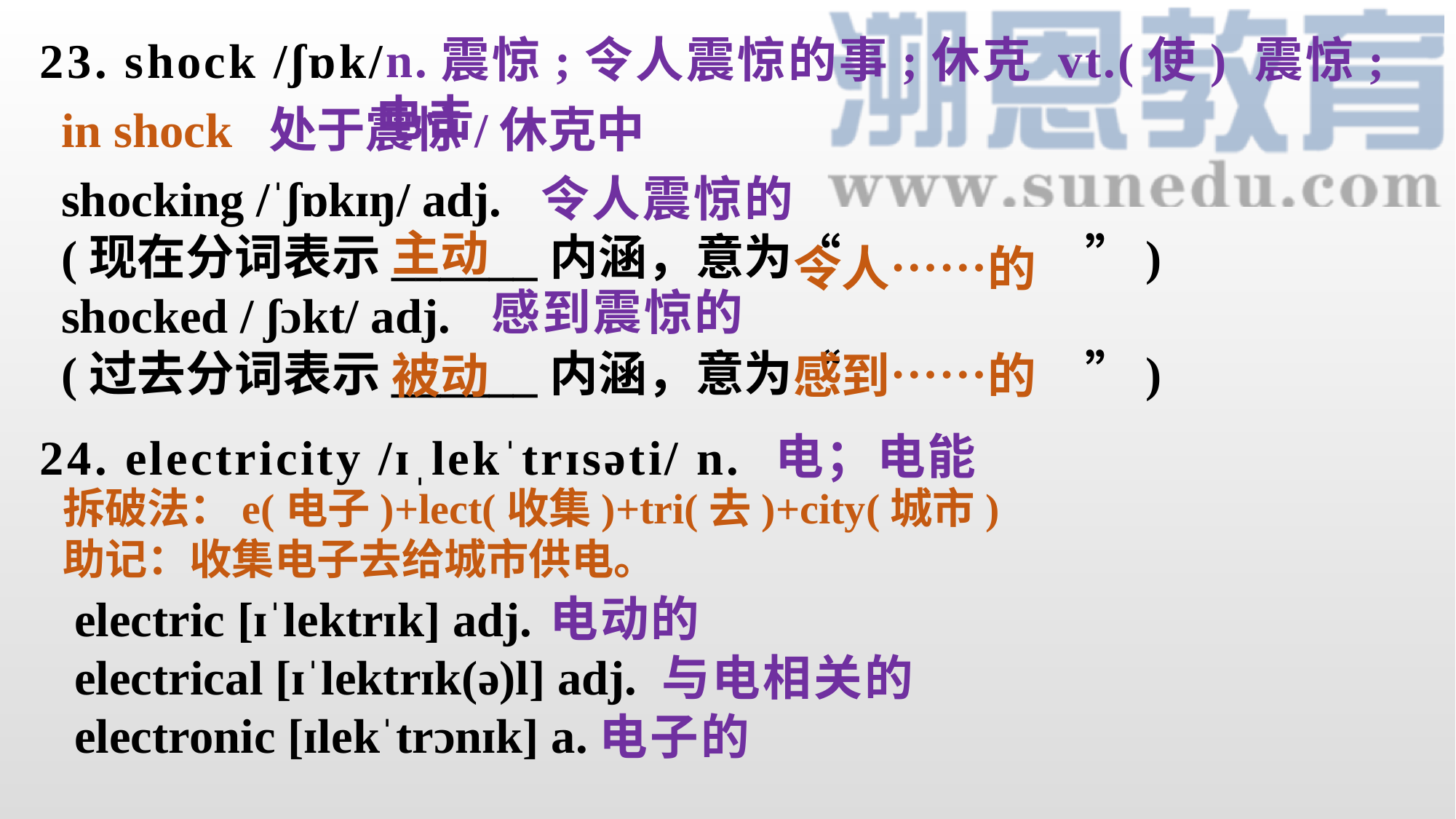

n.震惊;令人震惊的事;休克 vt.(使) 震惊;电击
23. shock /ʃɒk/
in shock  处于震惊/休克中
shocking /ˈʃɒkɪŋ/ adj.
(现在分词表示______内涵，意为“                      ”)
shocked / ʃɔkt/ adj.
(过去分词表示______内涵，意为“                      ”)
 令人震惊的
主动
令人……的
 感到震惊的
被动
感到……的
 电；电能
24. electricity /ɪˌlekˈtrɪsəti/ n.
拆破法：e(电子)+lect(收集)+tri(去)+city(城市)
助记：收集电子去给城市供电。
electric [ɪˈlektrɪk] adj.
electrical [ɪˈlektrɪk(ə)l] adj.
electronic [ɪlekˈtrɔnɪk] a.
 电动的
 与电相关的
 电子的